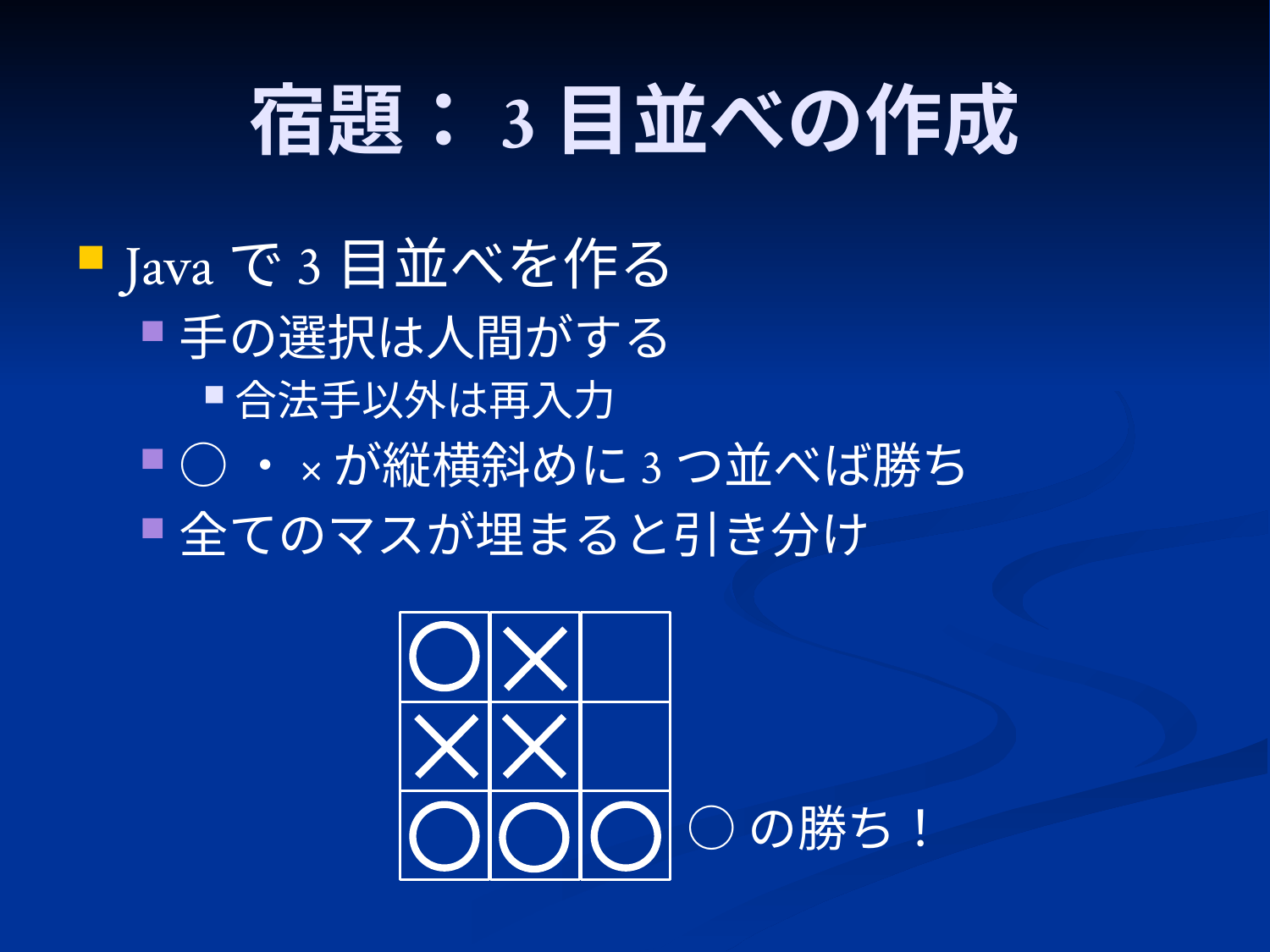

# 宿題：3目並べの作成
Javaで3目並べを作る
手の選択は人間がする
合法手以外は再入力
○・×が縦横斜めに3つ並べば勝ち
全てのマスが埋まると引き分け

○の勝ち！